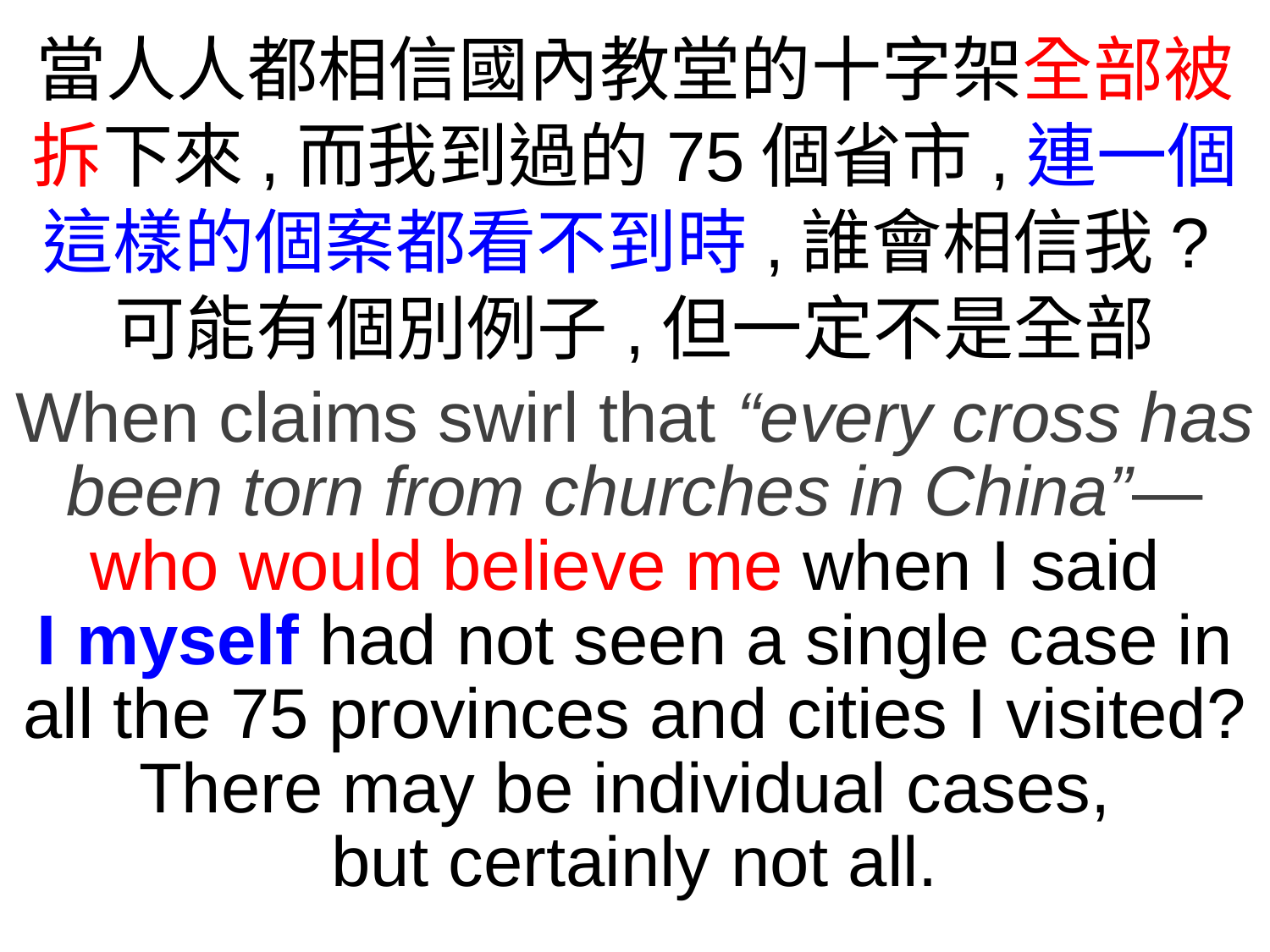

當人人都相信國內教堂的十字架全部被拆下來,而我到過的75個省市,連一個這樣的個案都看不到時,誰會相信我?可能有個別例子,但一定不是全部
When claims swirl that “every cross has been torn from churches in China”—who would believe me when I said
I myself had not seen a single case in all the 75 provinces and cities I visited? There may be individual cases,
but certainly not all.